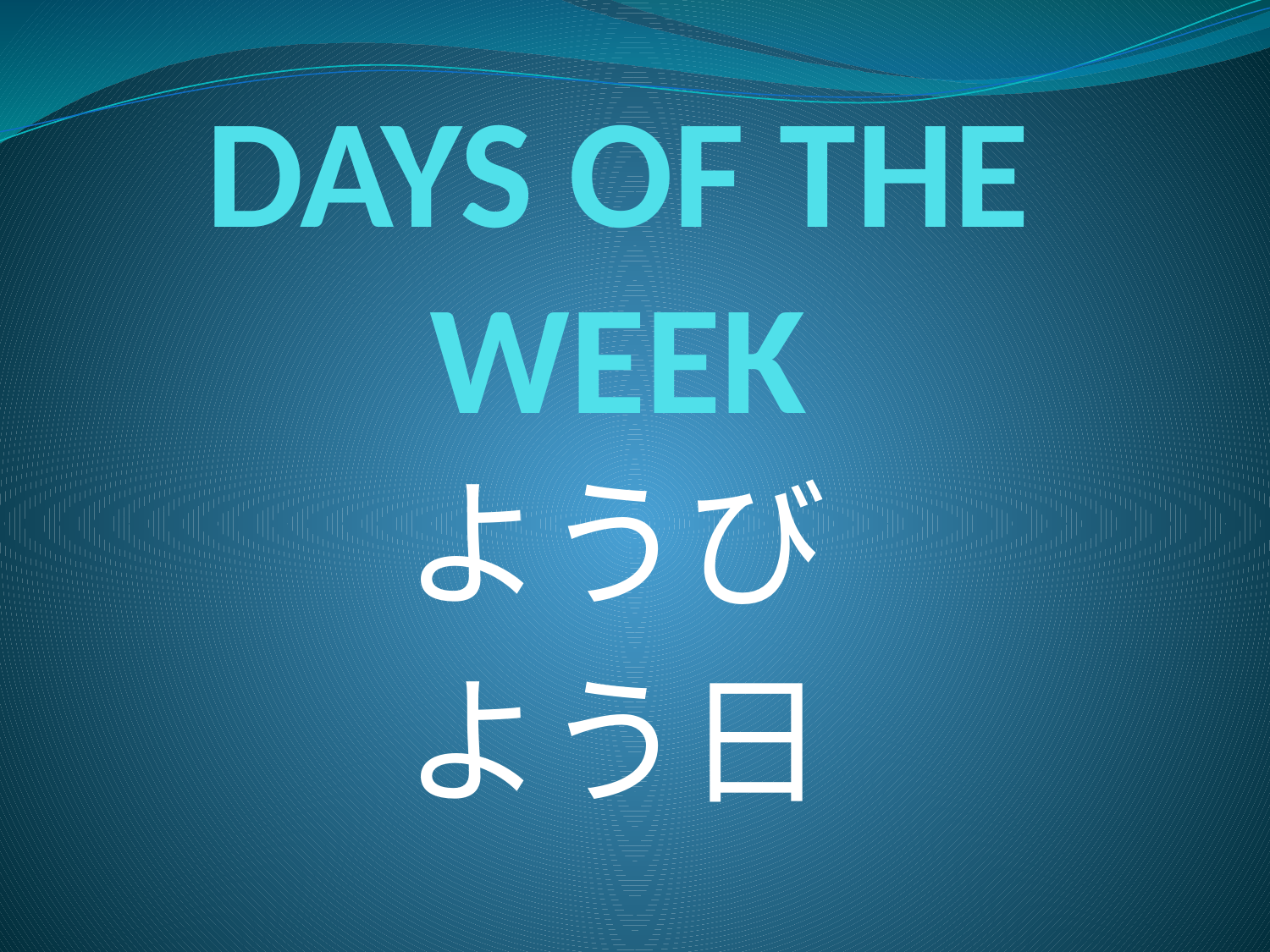

# DAYS OF THE WEEK
ようび
よう日